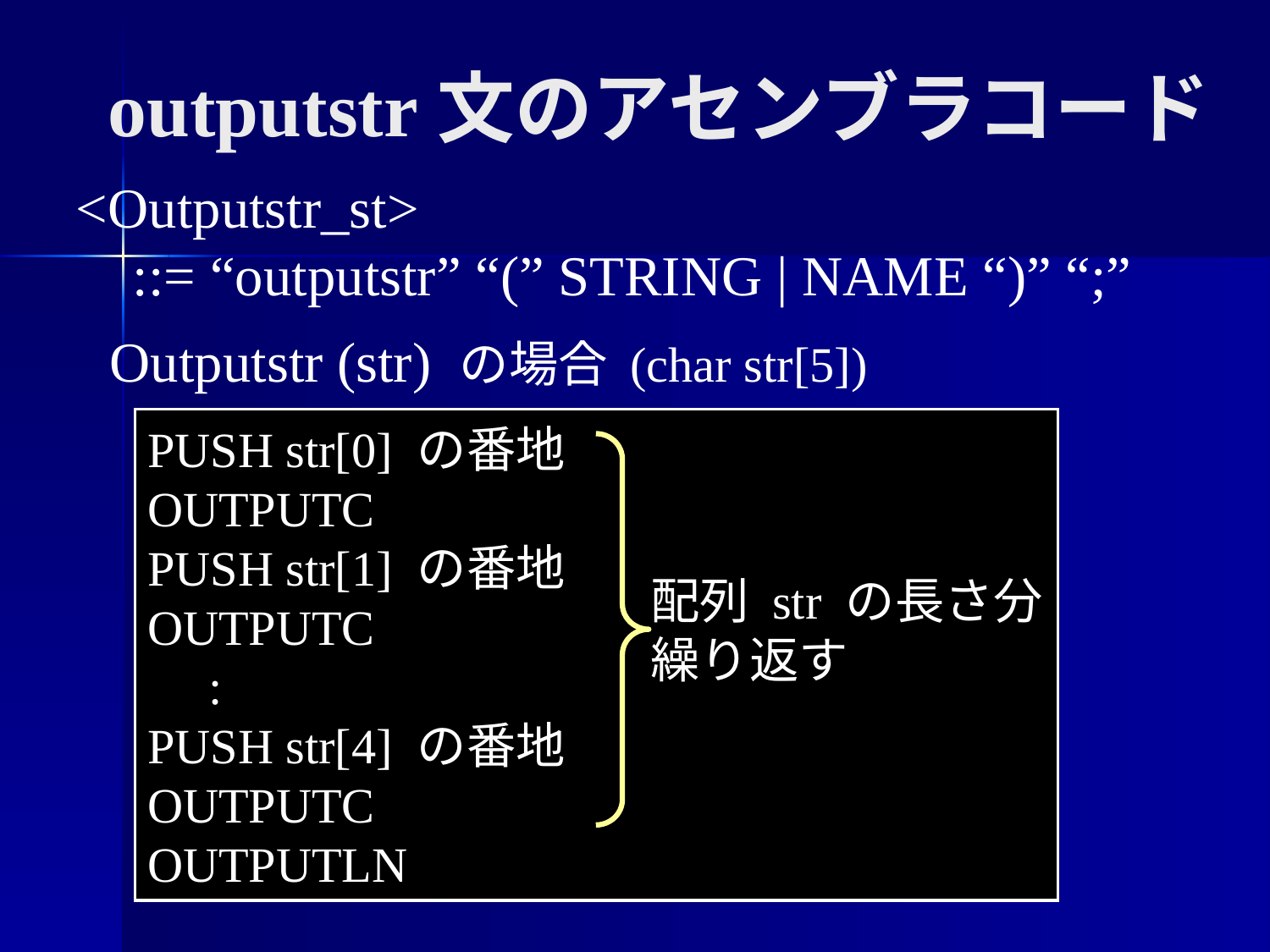

outputstr文のアセンブラコード
<Outputstr_st>
    ::= “outputstr” “(” STRING | NAME “)” “;”
Outputstr (str) の場合 (char str[5])
PUSH str[0] の番地
OUTPUTC
PUSH str[1] の番地
OUTPUTC
     :
PUSH str[4] の番地
OUTPUTC
OUTPUTLN

配列 str の長さ分
繰り返す